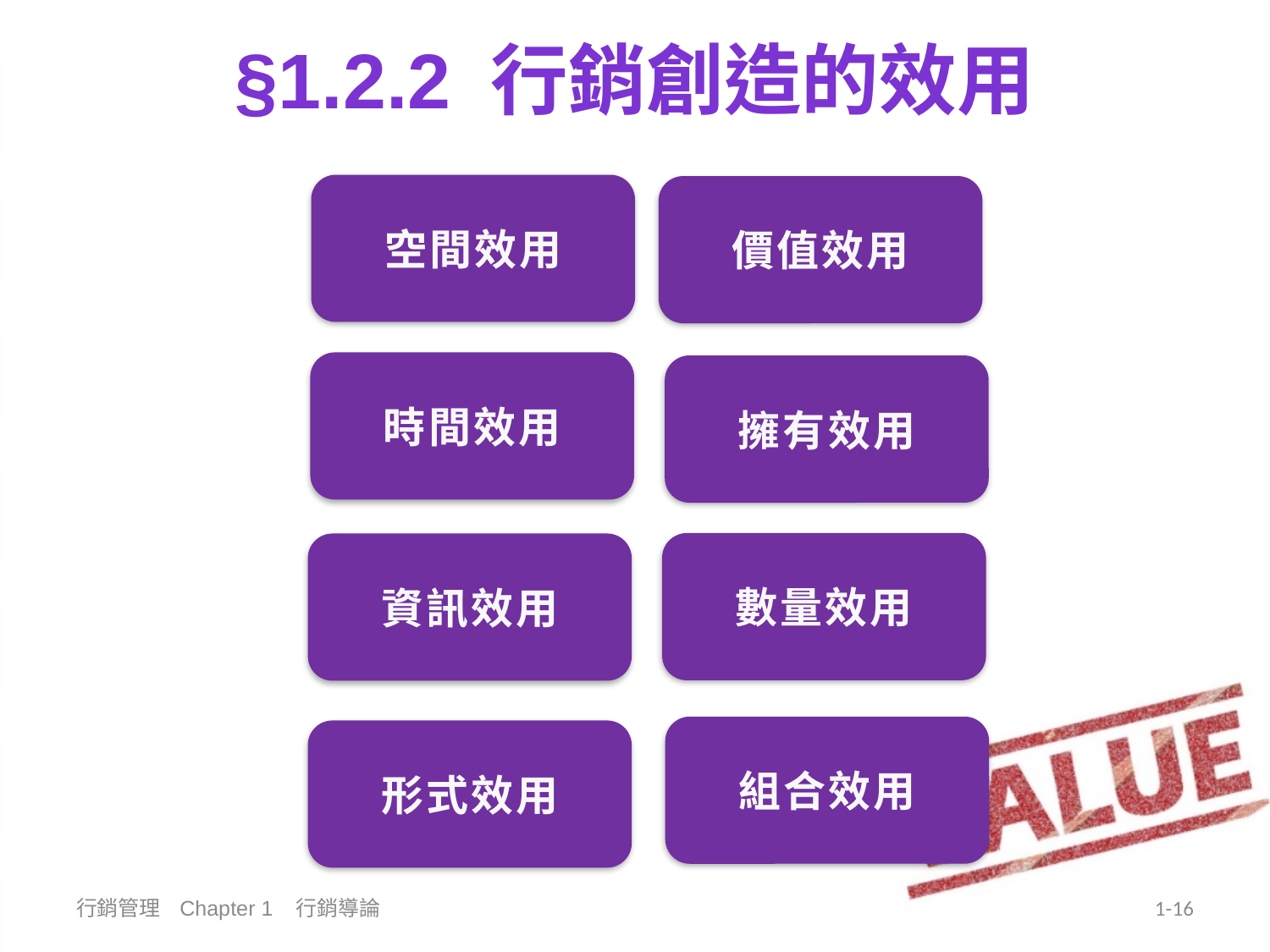

# §1.2.2 行銷創造的效用
空間效用
價值效用
時間效用
擁有效用
數量效用
資訊效用
組合效用
形式效用
行銷管理   Chapter 1   行銷導論
1-16